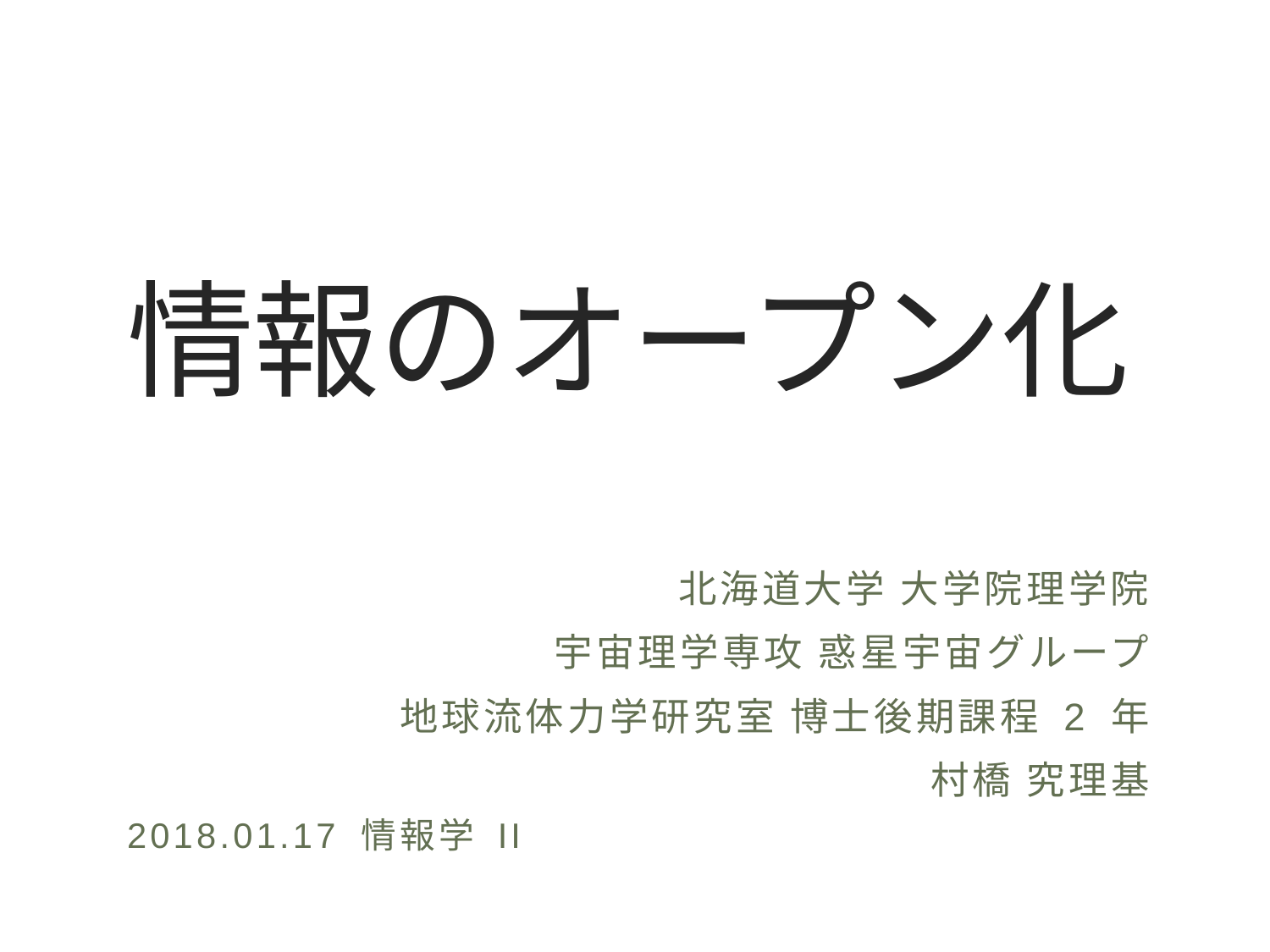

# 情報のオープン化
北海道大学 大学院理学院
宇宙理学専攻 惑星宇宙グループ
地球流体力学研究室 博士後期課程 2 年
村橋 究理基
2018.01.17 情報学 II